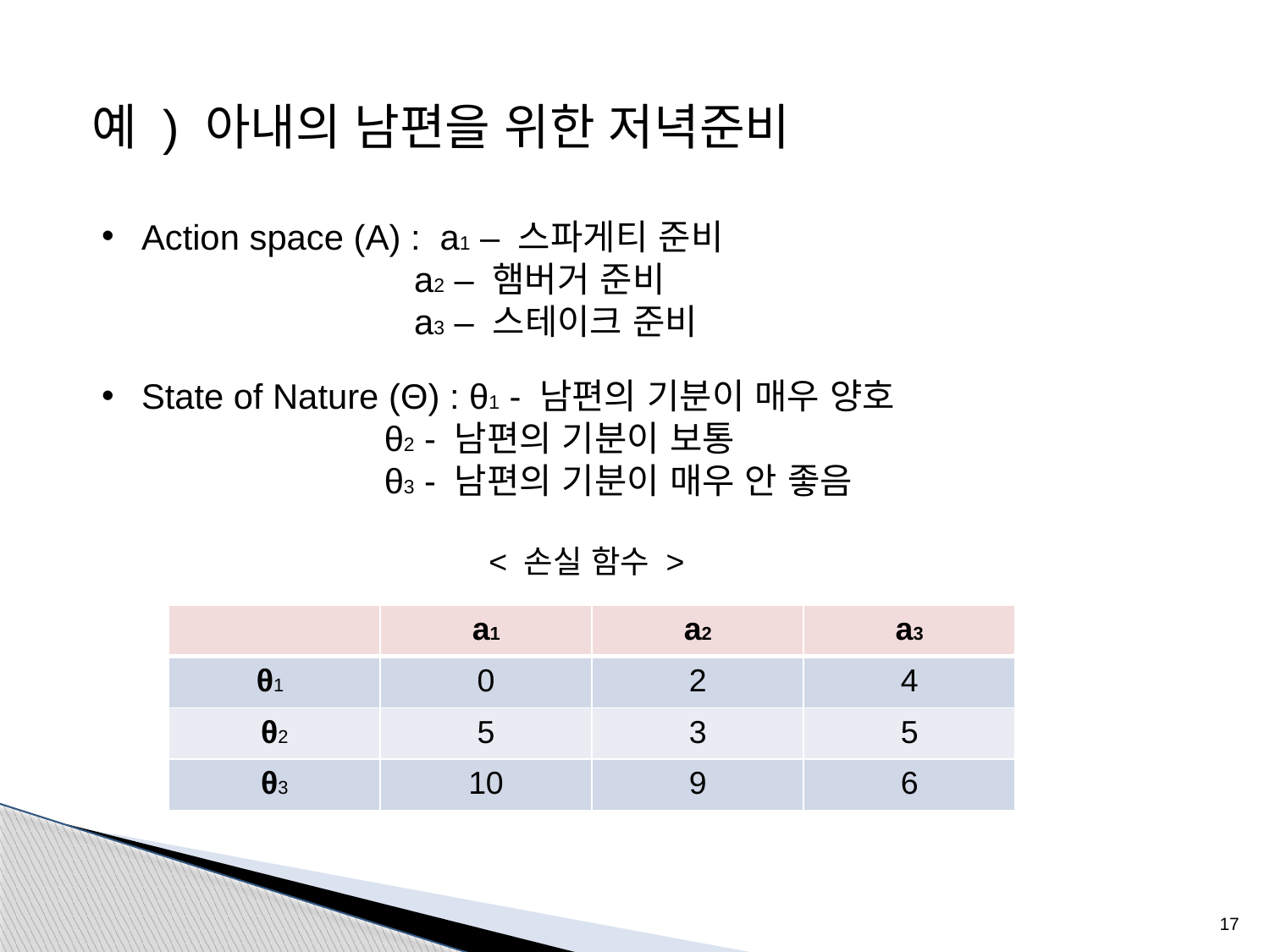

예 ) 아내의 남편을 위한 저녁준비
 Action space (Α) :  a1 – 스파게티 준비
		      a2 – 햄버거 준비
		      a3 – 스테이크 준비
 State of Nature (Θ) : θ1 - 남편의 기분이 매우 양호
                             θ2 - 남편의 기분이 보통
                             θ3 - 남편의 기분이 매우 안 좋음
< 손실 함수 >
|  | a1 | a2 | a3 |
| --- | --- | --- | --- |
| θ1 | 0 | 2 | 4 |
| θ2 | 5 | 3 | 5 |
| θ3 | 10 | 9 | 6 |
17